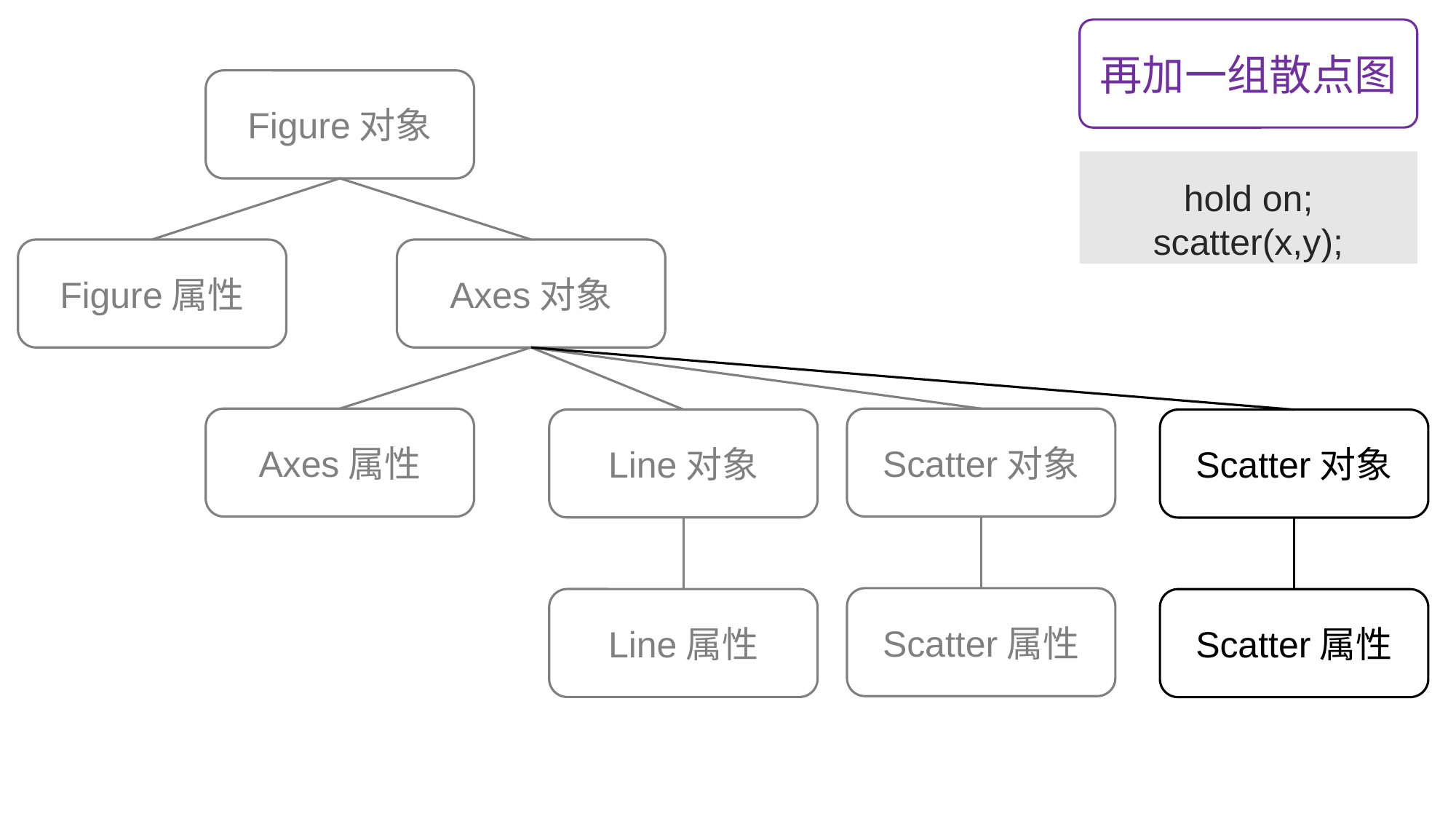

再加一组散点图
Figure对象
hold on;
scatter(x,y);
Figure属性
Axes对象
Axes属性
Scatter对象
Line对象
Scatter对象
Scatter属性
Line属性
Scatter属性